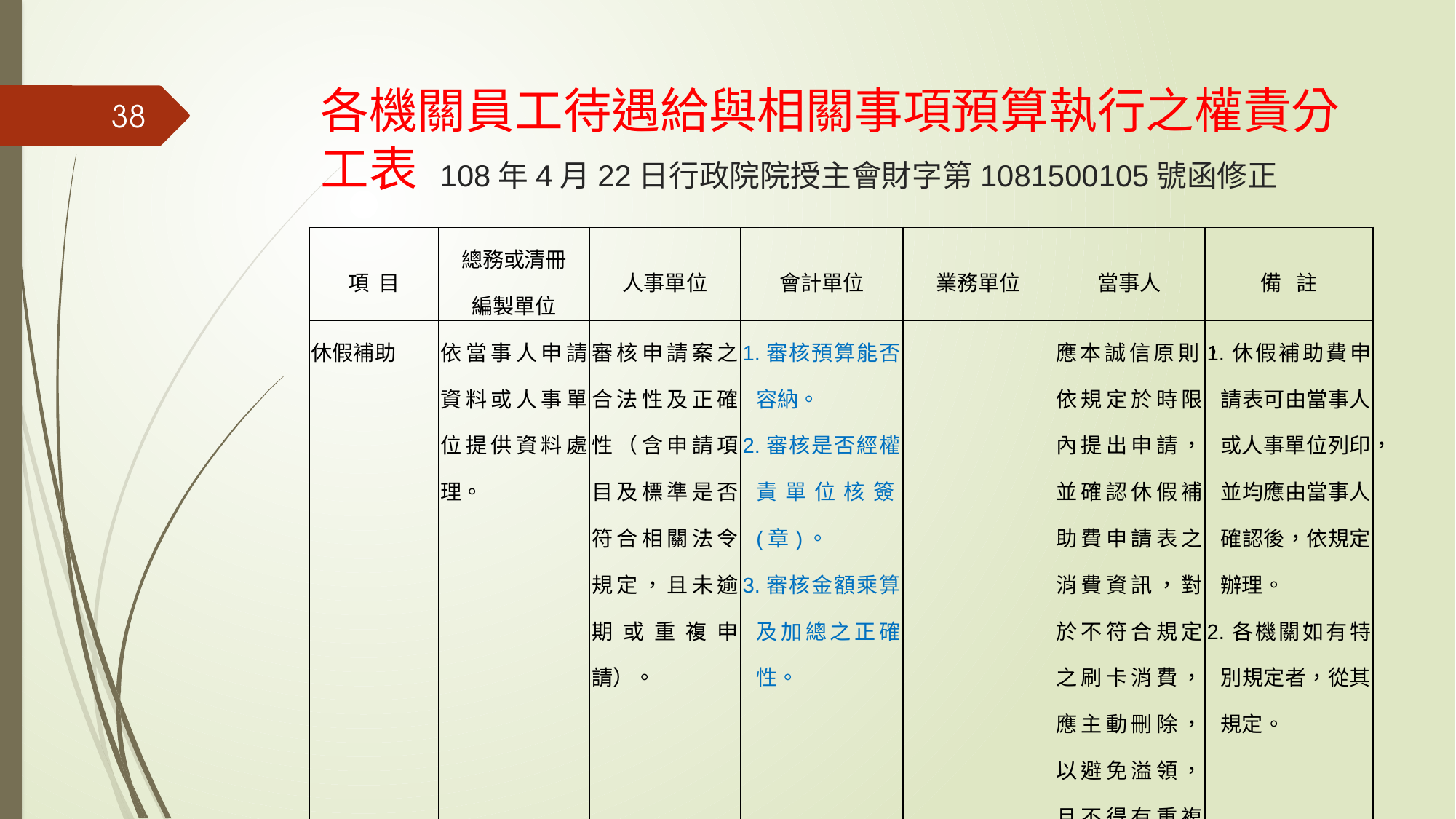

# 各機關員工待遇給與相關事項預算執行之權責分工表 108年4月22日行政院院授主會財字第1081500105號函修正
38
| 項 目 | 總務或清冊 編製單位 | 人事單位 | 會計單位 | 業務單位 | 當事人 | 備 註 |
| --- | --- | --- | --- | --- | --- | --- |
| 休假補助 | 依當事人申請資料或人事單位提供資料處理。 | 審核申請案之合法性及正確性（含申請項目及標準是否符合相關法令規定，且未逾期或重複申請）。 | 1.審核預算能否容納。 2.審核是否經權責單位核簽(章)。 3.審核金額乘算及加總之正確性。 |  | 應本誠信原則，依規定於時限內提出申請，並確認休假補助費申請表之消費資訊，對於不符合規定之刷卡消費，應主動刪除，以避免溢領，且不得有重複申領情形。 | 1.休假補助費申請表可由當事人或人事單位列印，並均應由當事人確認後，依規定辦理。 2.各機關如有特別規定者，從其規定。 |